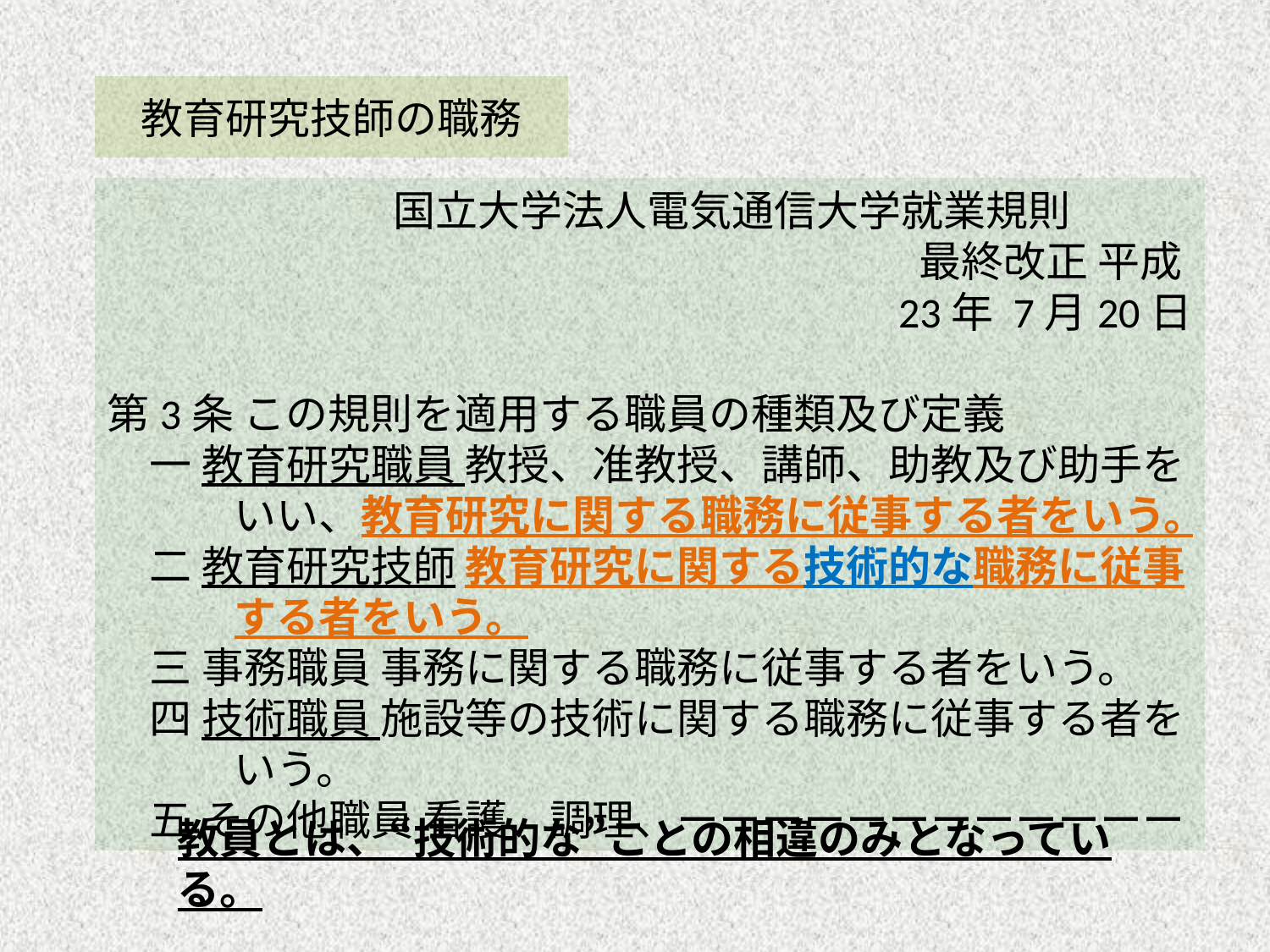

# 教育研究技師の職務
　　　　　　　　　国立大学法人電気通信大学就業規則
　　　　　　　　　　　　　　　　　　　最終改正 平成23年 7月20日

第3条 この規則を適用する職員の種類及び定義
　一 教育研究職員 教授、准教授、講師、助教及び助手を
　　　いい、教育研究に関する職務に従事する者をいう。
　二 教育研究技師 教育研究に関する技術的な職務に従事
　　　する者をいう。
　三 事務職員 事務に関する職務に従事する者をいう。
　四 技術職員 施設等の技術に関する職務に従事する者を
　　　いう。
　五 その他職員 看護、調理、ーーーーーーーーーーーー
教員とは、“技術的な”ことの相違のみとなっている。